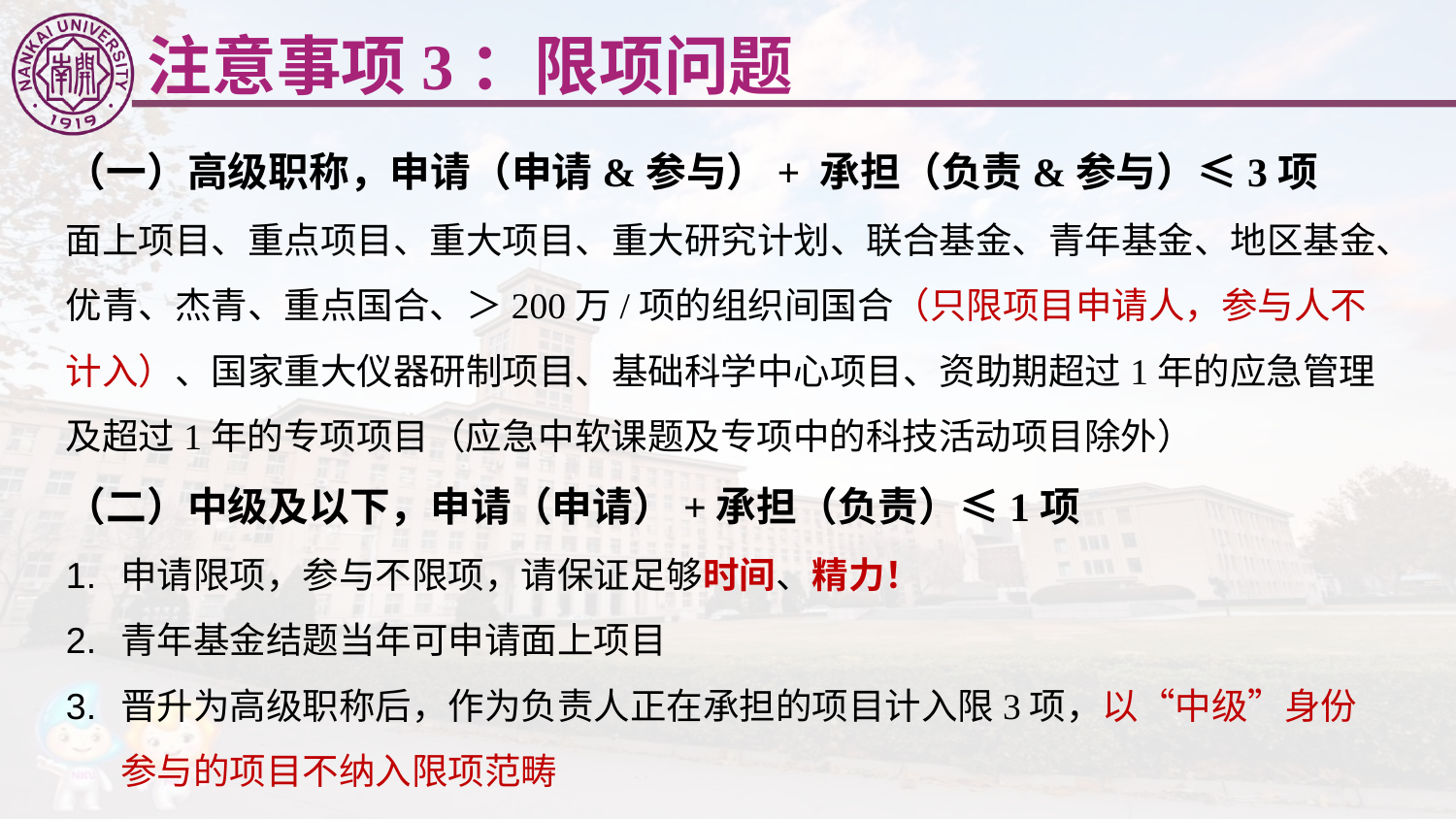

注意事项3：限项问题
（一）高级职称，申请（申请&参与）+ 承担（负责&参与）≤3项
面上项目、重点项目、重大项目、重大研究计划、联合基金、青年基金、地区基金、优青、杰青、重点国合、＞200万/项的组织间国合（只限项目申请人，参与人不计入）、国家重大仪器研制项目、基础科学中心项目、资助期超过1年的应急管理及超过1年的专项项目（应急中软课题及专项中的科技活动项目除外）
（二）中级及以下，申请（申请）+承担（负责）≤1项
申请限项，参与不限项，请保证足够时间、精力！
青年基金结题当年可申请面上项目
晋升为高级职称后，作为负责人正在承担的项目计入限3项，以“中级”身份参与的项目不纳入限项范畴